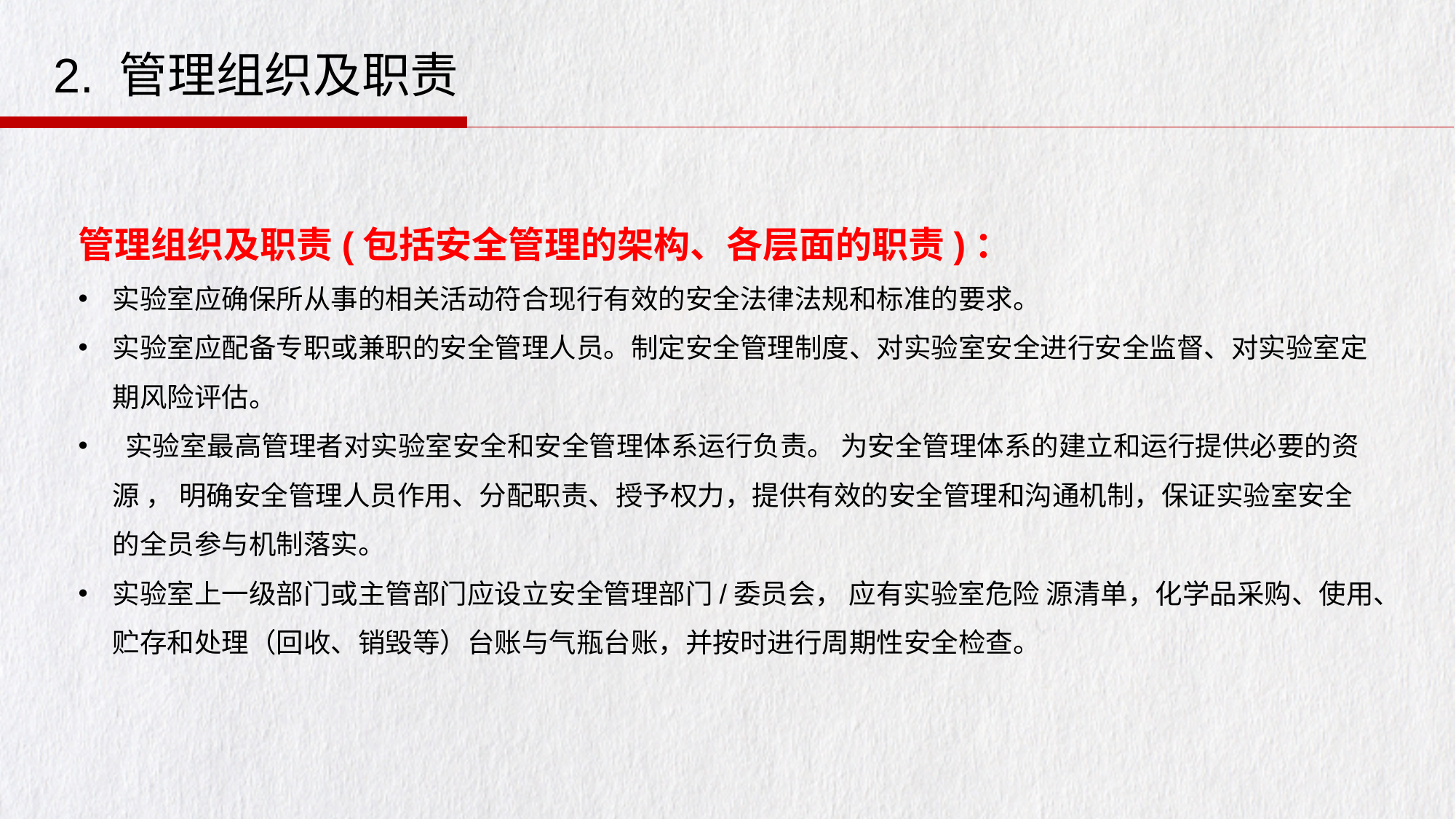

2. 管理组织及职责
管理组织及职责(包括安全管理的架构、各层面的职责)：
实验室应确保所从事的相关活动符合现行有效的安全法律法规和标准的要求。
实验室应配备专职或兼职的安全管理人员。制定安全管理制度、对实验室安全进行安全监督、对实验室定期风险评估。
 实验室最高管理者对实验室安全和安全管理体系运行负责。 为安全管理体系的建立和运行提供必要的资源 ， 明确安全管理人员作用、分配职责、授予权力，提供有效的安全管理和沟通机制，保证实验室安全的全员参与机制落实。
实验室上一级部门或主管部门应设立安全管理部门/委员会， 应有实验室危险 源清单，化学品采购、使用、贮存和处理（回收、销毁等）台账与气瓶台账，并按时进行周期性安全检查。